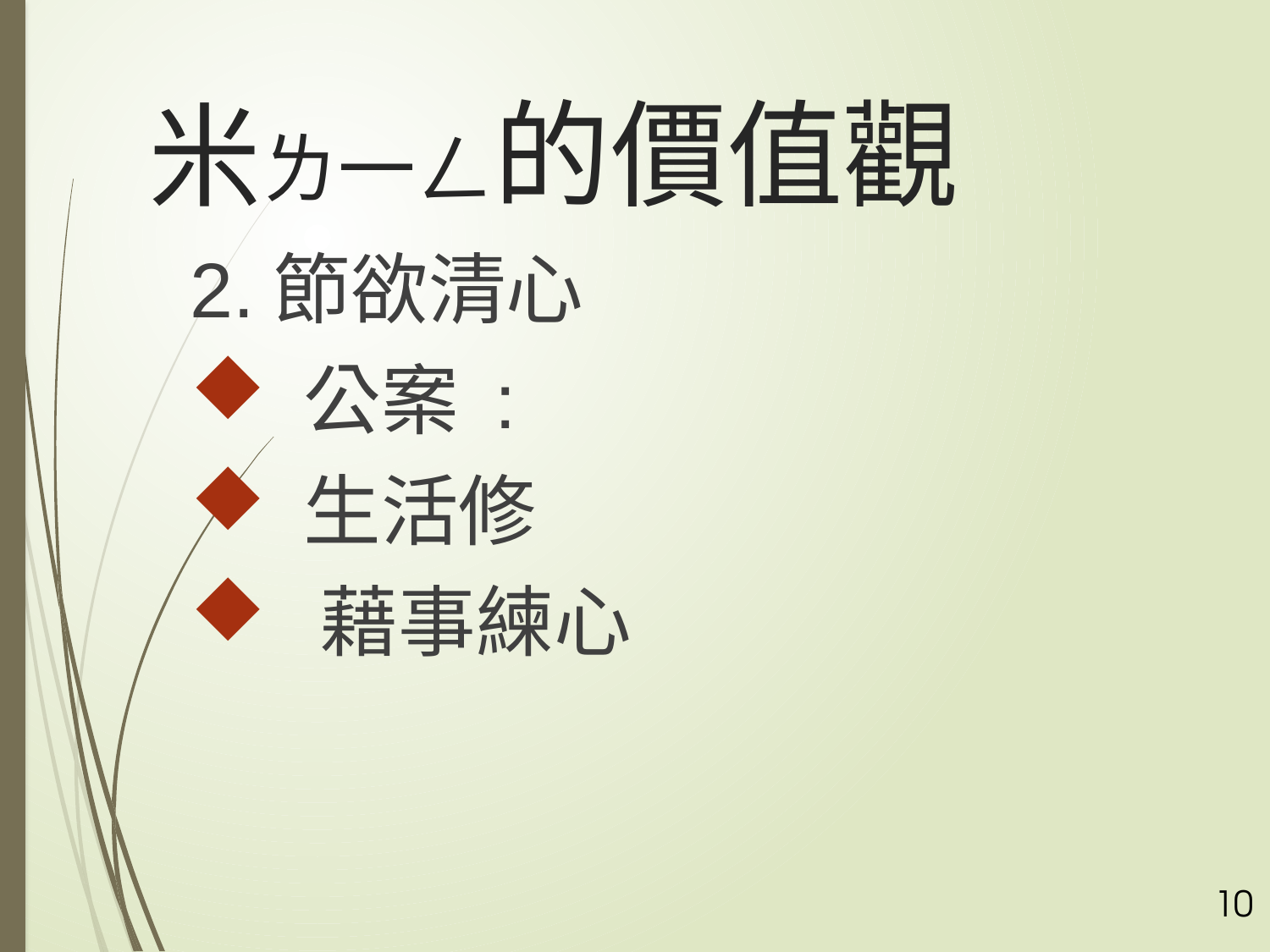

# 米ㄌ一ㄥ的價值觀
2.節欲清心
 公案 :
 生活修
  藉事練心

10